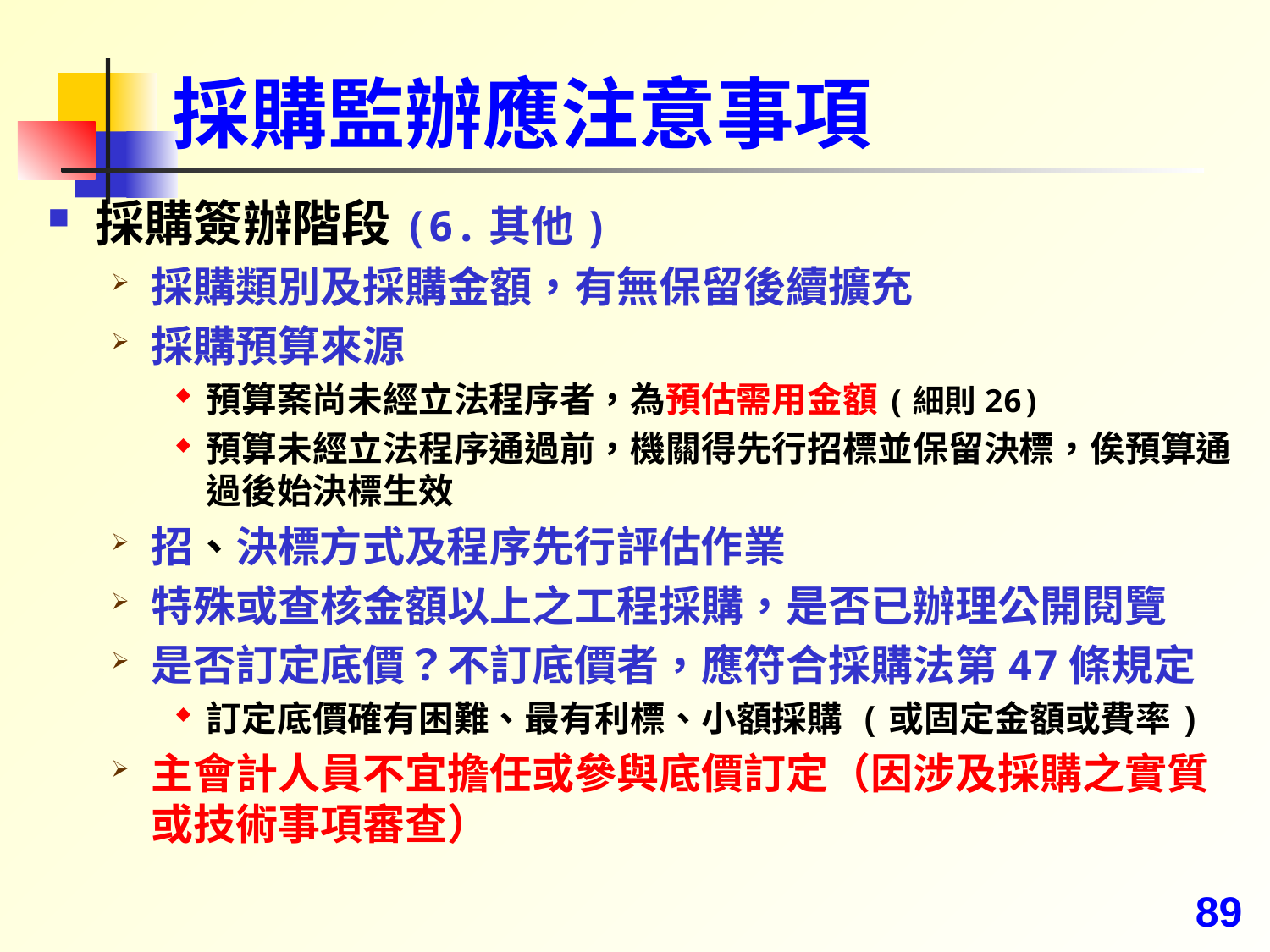

# 採購監辦應注意事項
採購簽辦階段(6.其他)
採購類別及採購金額，有無保留後續擴充
採購預算來源
預算案尚未經立法程序者，為預估需用金額(細則26)
預算未經立法程序通過前，機關得先行招標並保留決標，俟預算通過後始決標生效
招、決標方式及程序先行評估作業
特殊或查核金額以上之工程採購，是否已辦理公開閱覽
是否訂定底價？不訂底價者，應符合採購法第47條規定
訂定底價確有困難、最有利標、小額採購 (或固定金額或費率)
主會計人員不宜擔任或參與底價訂定（因涉及採購之實質或技術事項審查）
89